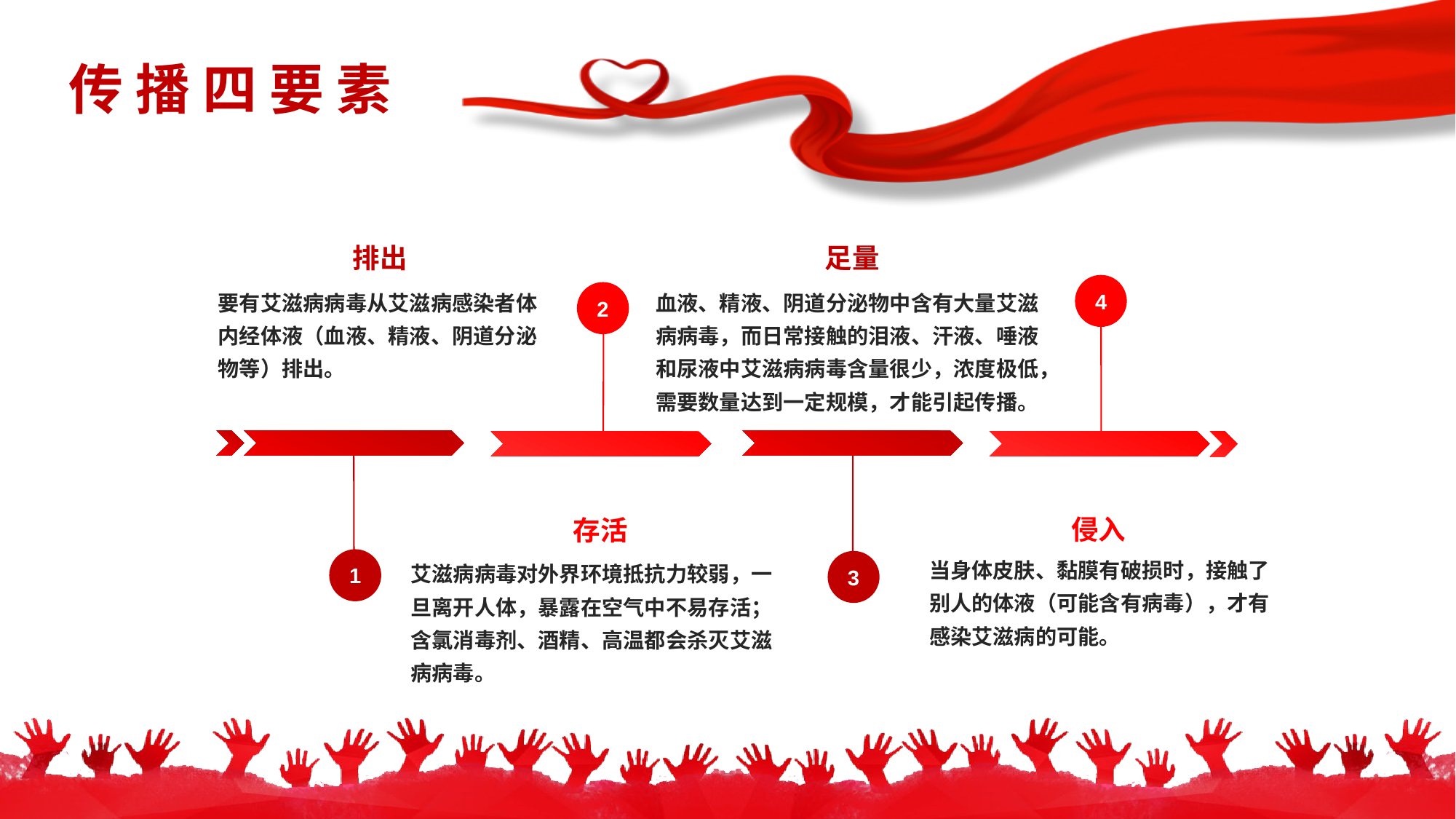

传 播 四 要 素
排出
足量
4
2
要有艾滋病病毒从艾滋病感染者体内经体液（血液、精液、阴道分泌物等）排出。
血液、精液、阴道分泌物中含有大量艾滋病病毒，而日常接触的泪液、汗液、唾液和尿液中艾滋病病毒含量很少，浓度极低，需要数量达到一定规模，才能引起传播。

侵入
存活
1
当身体皮肤、黏膜有破损时，接触了别人的体液（可能含有病毒），才有感染艾滋病的可能。
3
艾滋病病毒对外界环境抵抗力较弱，一旦离开人体，暴露在空气中不易存活；含氯消毒剂、酒精、高温都会杀灭艾滋病病毒。